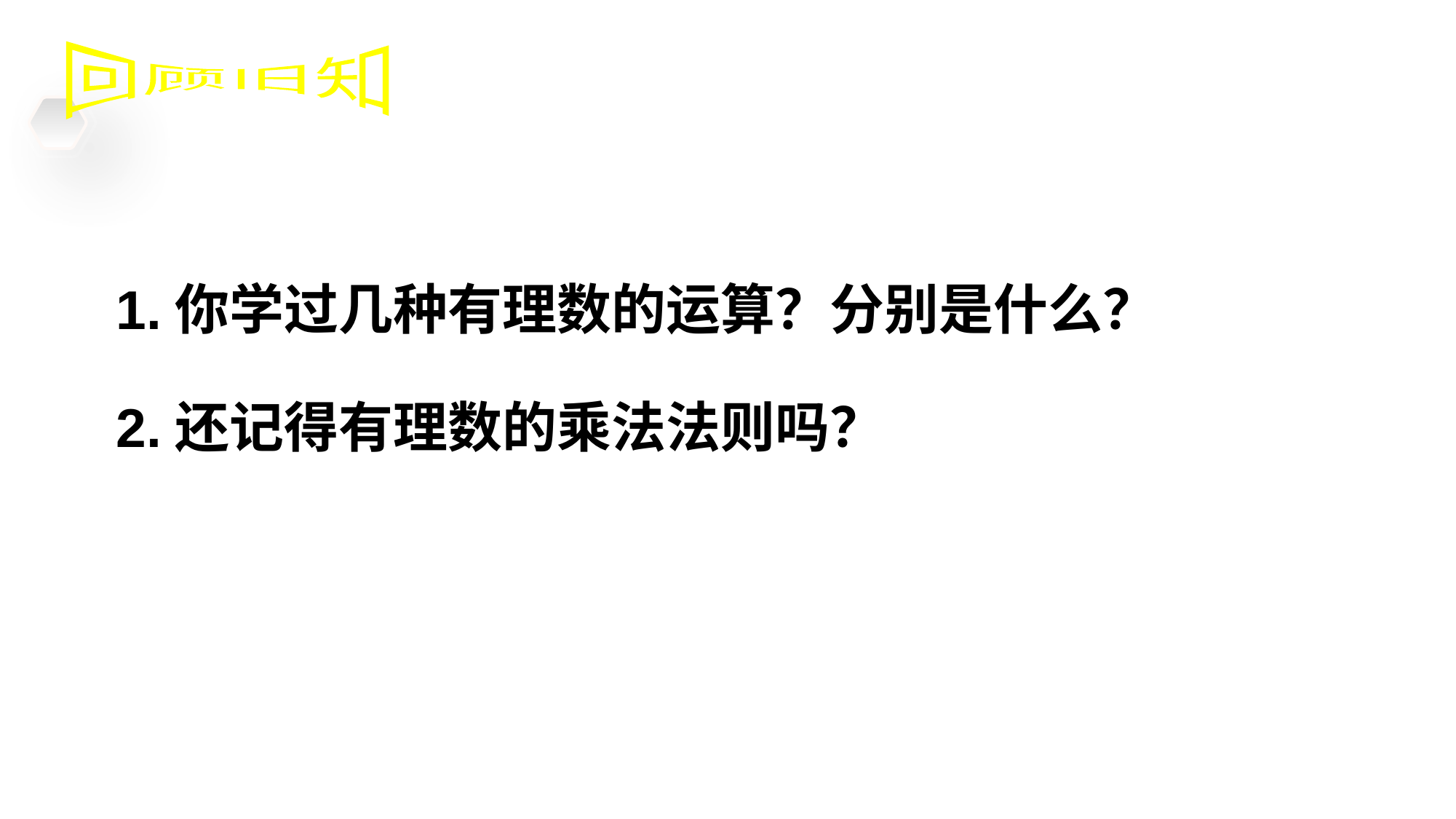

回顾旧知
1.你学过几种有理数的运算？分别是什么？
2.还记得有理数的乘法法则吗？